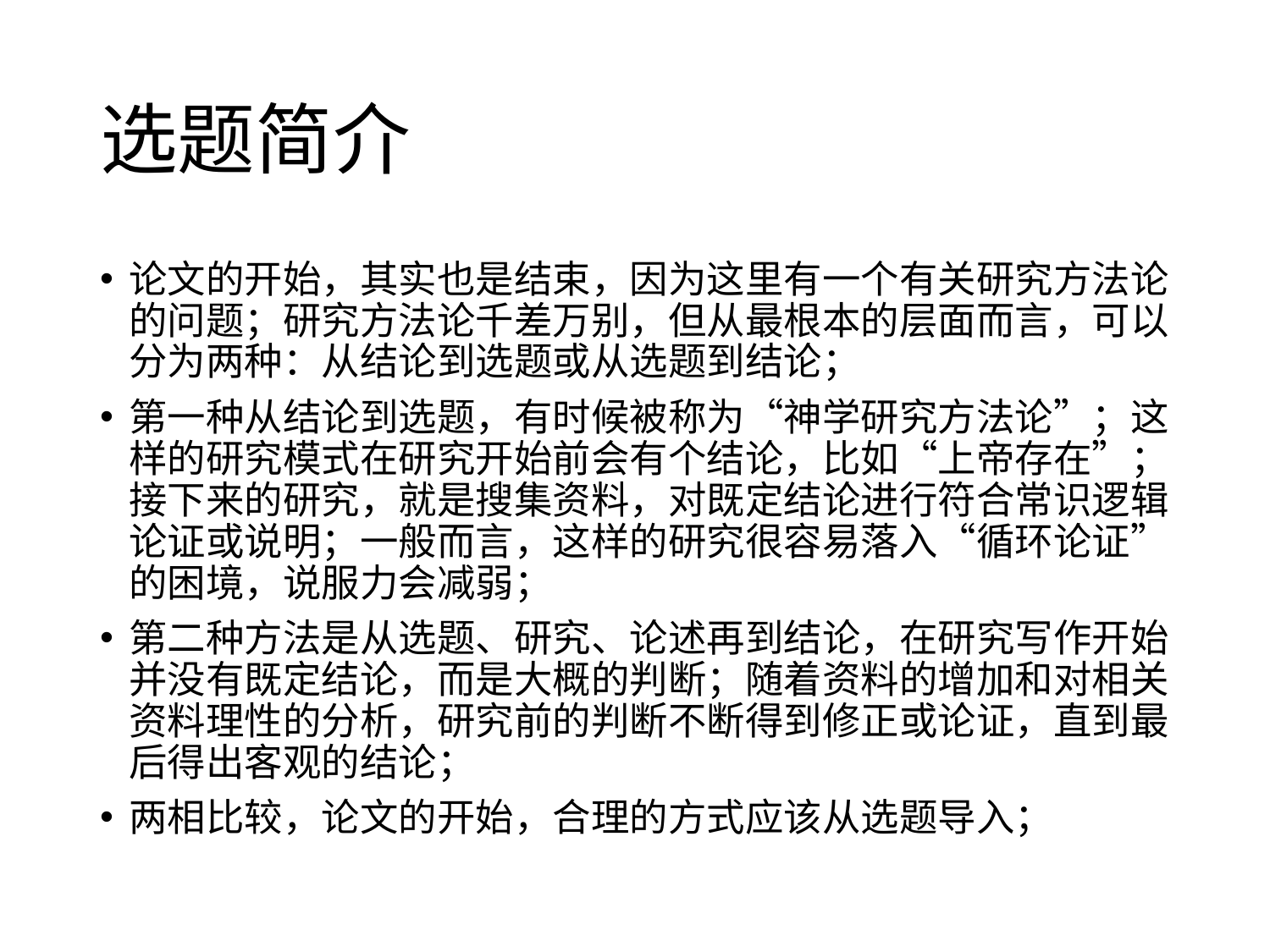

# 选题简介
论文的开始，其实也是结束，因为这里有一个有关研究方法论的问题；研究方法论千差万别，但从最根本的层面而言，可以分为两种：从结论到选题或从选题到结论；
第一种从结论到选题，有时候被称为“神学研究方法论”；这样的研究模式在研究开始前会有个结论，比如“上帝存在”；接下来的研究，就是搜集资料，对既定结论进行符合常识逻辑论证或说明；一般而言，这样的研究很容易落入“循环论证”的困境，说服力会减弱；
第二种方法是从选题、研究、论述再到结论，在研究写作开始并没有既定结论，而是大概的判断；随着资料的增加和对相关资料理性的分析，研究前的判断不断得到修正或论证，直到最后得出客观的结论；
两相比较，论文的开始，合理的方式应该从选题导入；